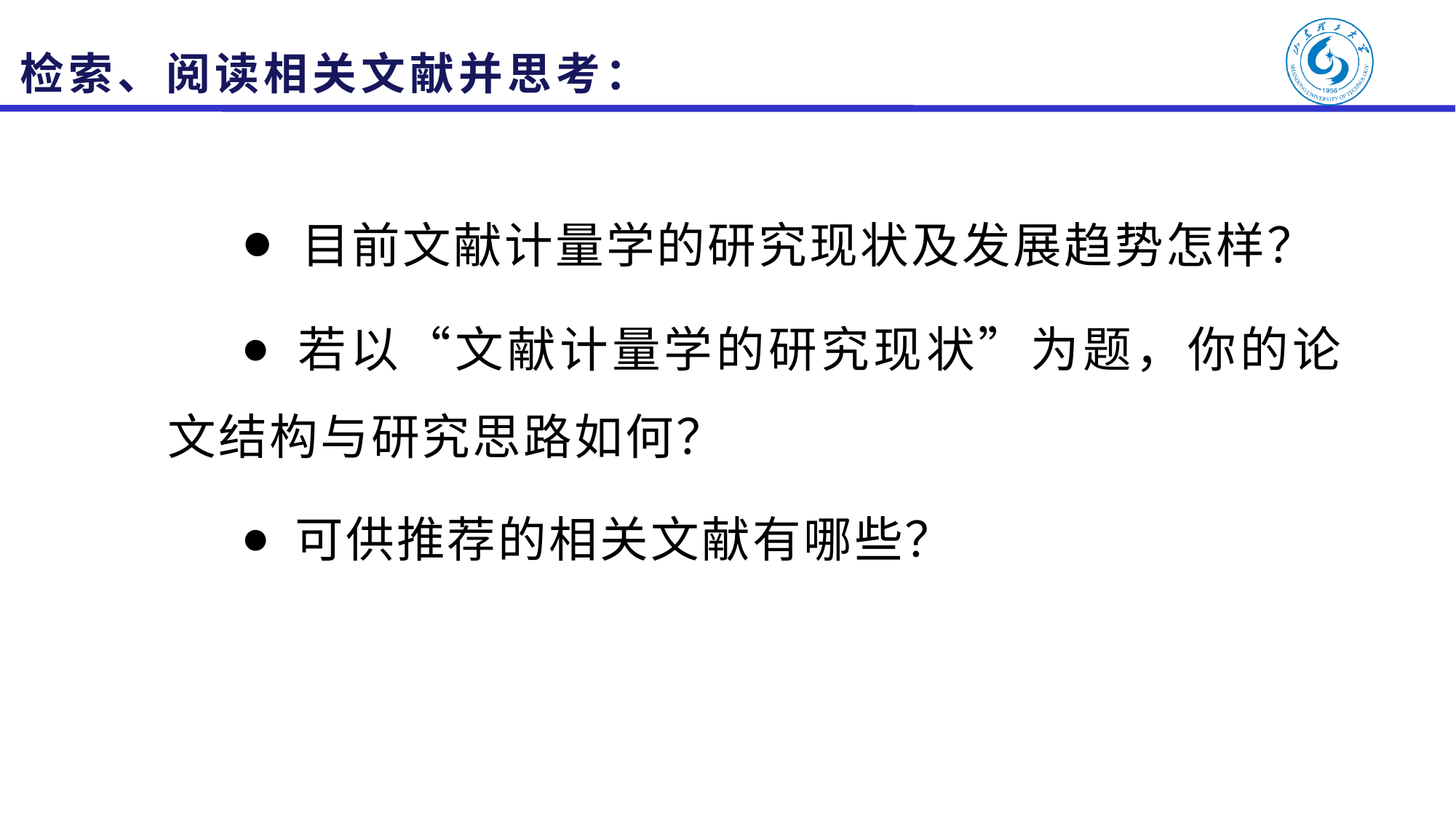

检索、阅读相关文献并思考：
 目前文献计量学的研究现状及发展趋势怎样？
 若以“文献计量学的研究现状”为题，你的论文结构与研究思路如何？
 可供推荐的相关文献有哪些？